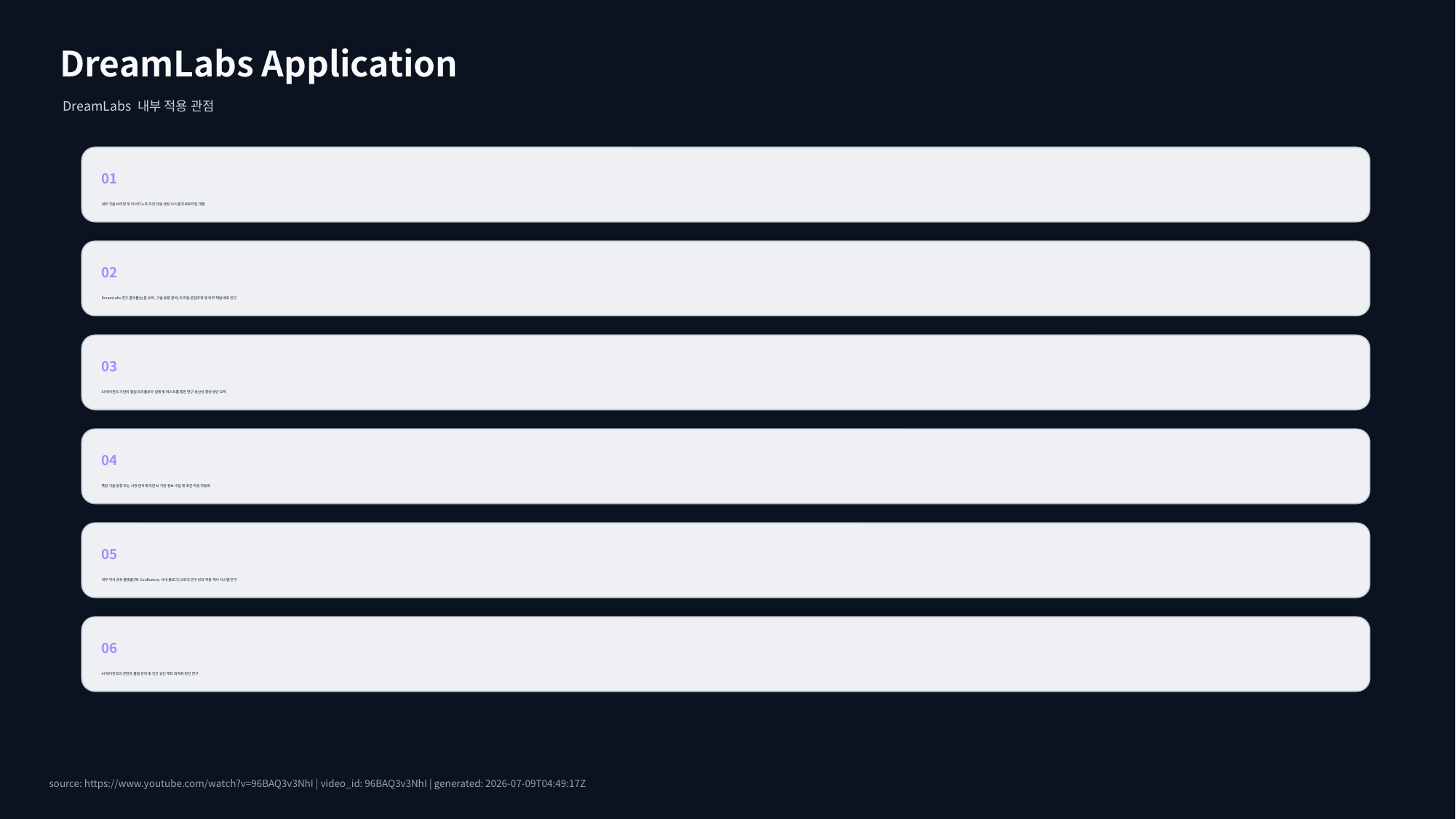

DreamLabs Application
DreamLabs 내부 적용 관점

01
내부 기술 브리핑 및 리서치 노트 초안 자동 생성 시스템 프로토타입 개발

02
DreamLabs 연구 결과물(논문 요약, 기술 동향 분석)의 자동 콘텐츠화 및 외부 채널 배포 연구

03
AI 에이전트 기반의 협업 워크플로우 설계 및 테스트를 통한 연구 생산성 향상 방안 모색

04
특정 기술 동향 또는 시장 분석에 대한 AI 기반 정보 수집 및 초안 작성 자동화

05
내부 지식 공유 플랫폼(예: Confluence, 사내 블로그)으로의 연구 성과 자동 게시 시스템 연구

06
AI 에이전트의 콘텐츠 품질 관리 및 인간 승인 루프 최적화 방안 연구
source: https://www.youtube.com/watch?v=96BAQ3v3NhI | video_id: 96BAQ3v3NhI | generated: 2026-07-09T04:49:17Z